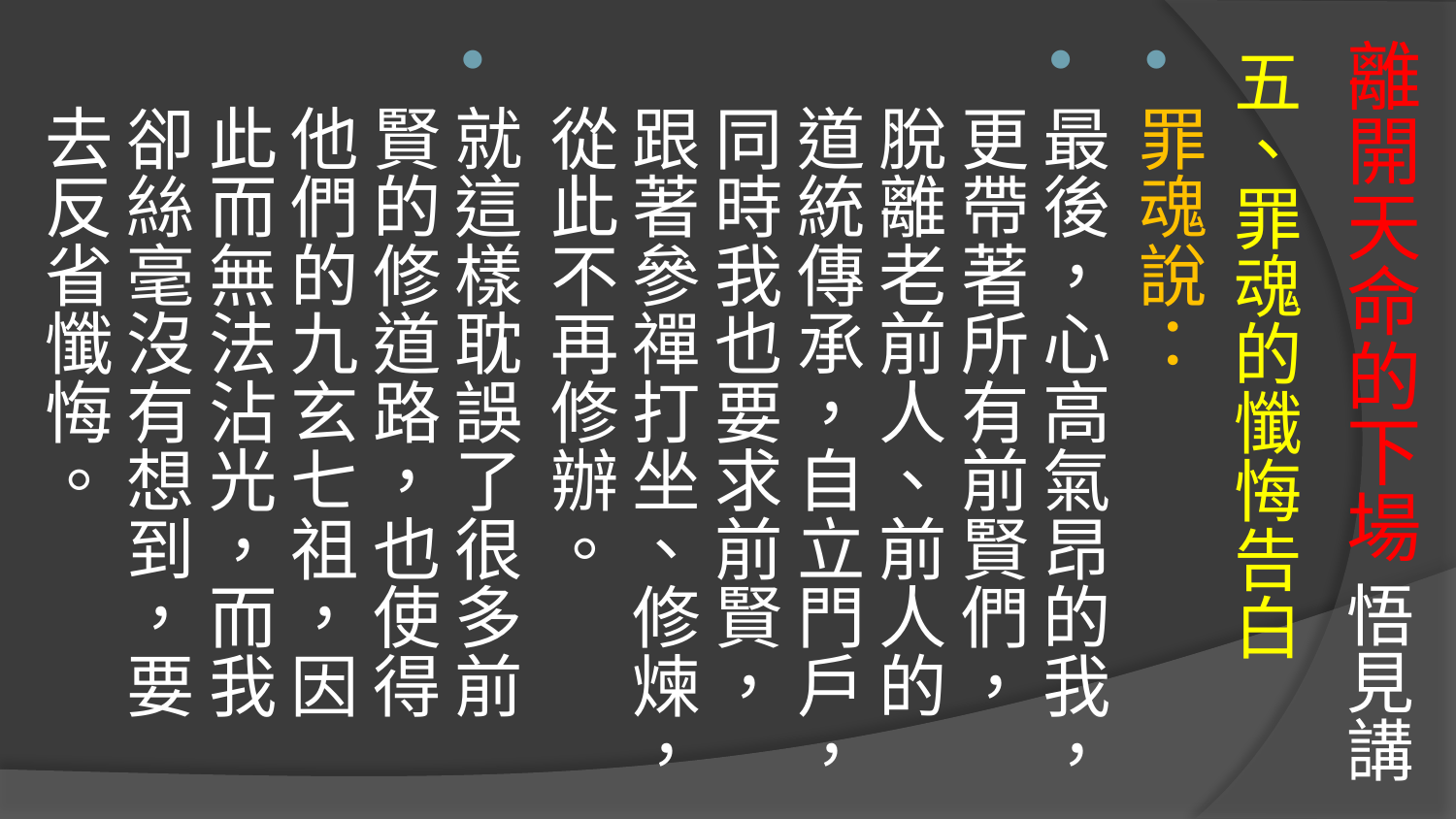

五、罪魂的懺悔告白
罪魂說：
最後，心高氣昂的我，更帶著所有前賢們，脫離老前人、前人的道統傳承，自立門戶，同時我也要求前賢，跟著參禪打坐、修煉，從此不再修辦。
就這樣耽誤了很多前賢的修道路，也使得他們的九玄七祖，因此而無法沾光，而我卻絲毫沒有想到，要去反省懺悔。
# 離開天命的下場 悟見講